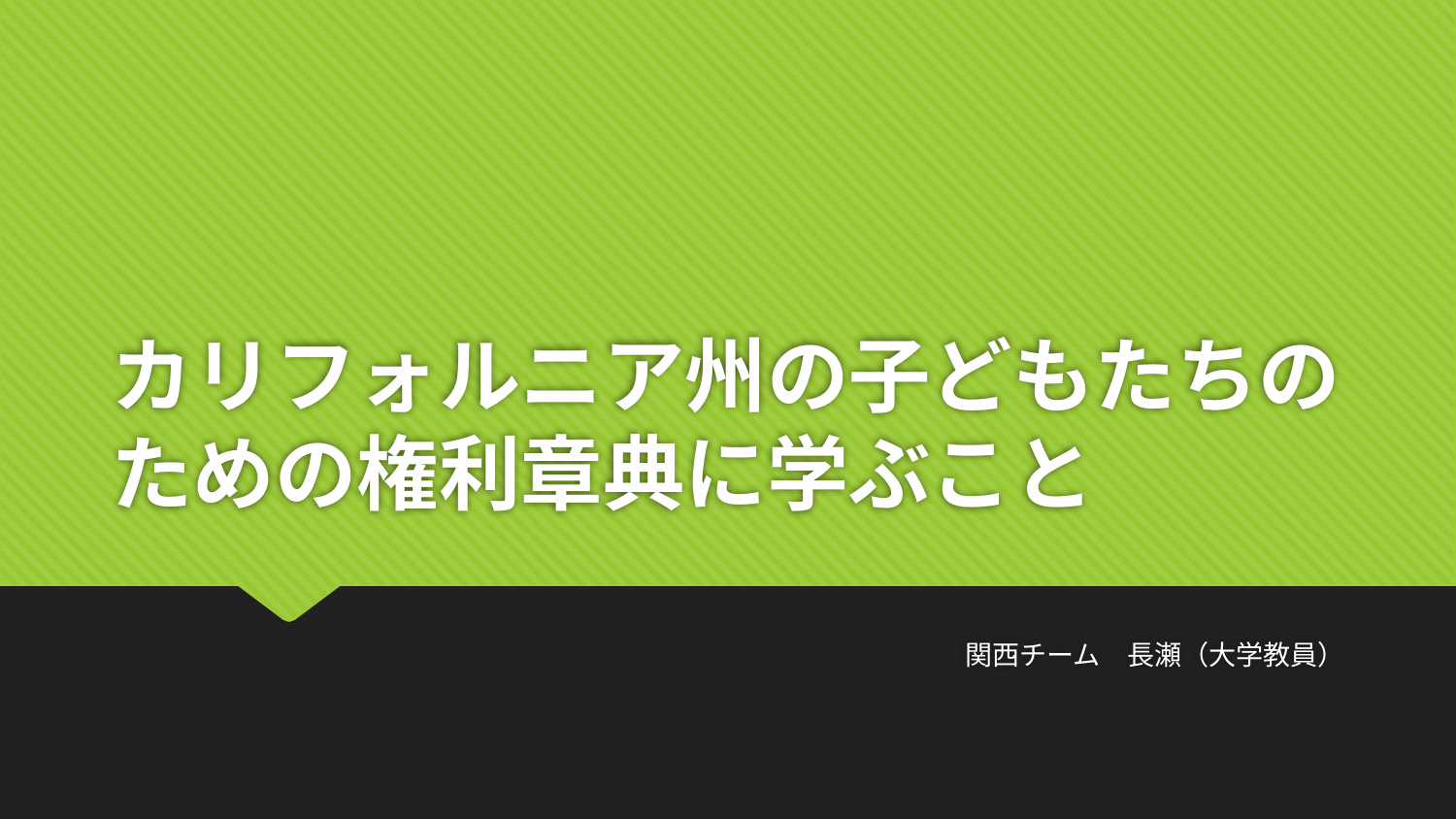

# カリフォルニア州の子どもたちのための権利章典に学ぶこと
関西チーム　長瀬（大学教員）